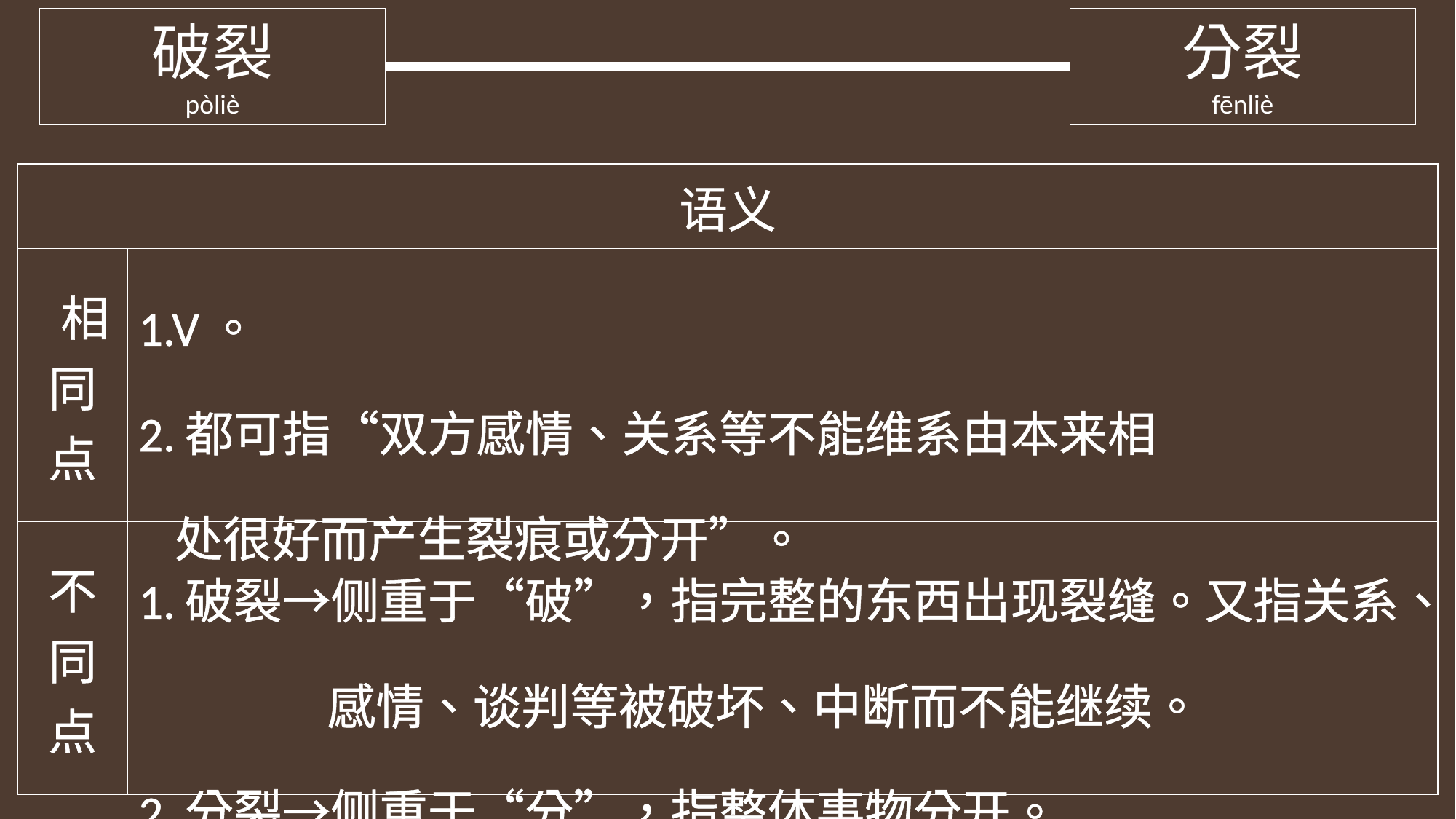

破裂
pòliè
分裂
fēnliè
|  |
| --- |
| 语义 |  |
| --- | --- |
| 相同点 | 1.V。 2.都可指“双方感情、关系等不能维系由本来相 处很好而产生裂痕或分开”。 |
| 不同点 | 1.破裂→侧重于“破”，指完整的东西出现裂缝。又指关系、 感情、谈判等被破坏、中断而不能继续。 2.分裂→侧重于“分”，指整体事物分开。 |